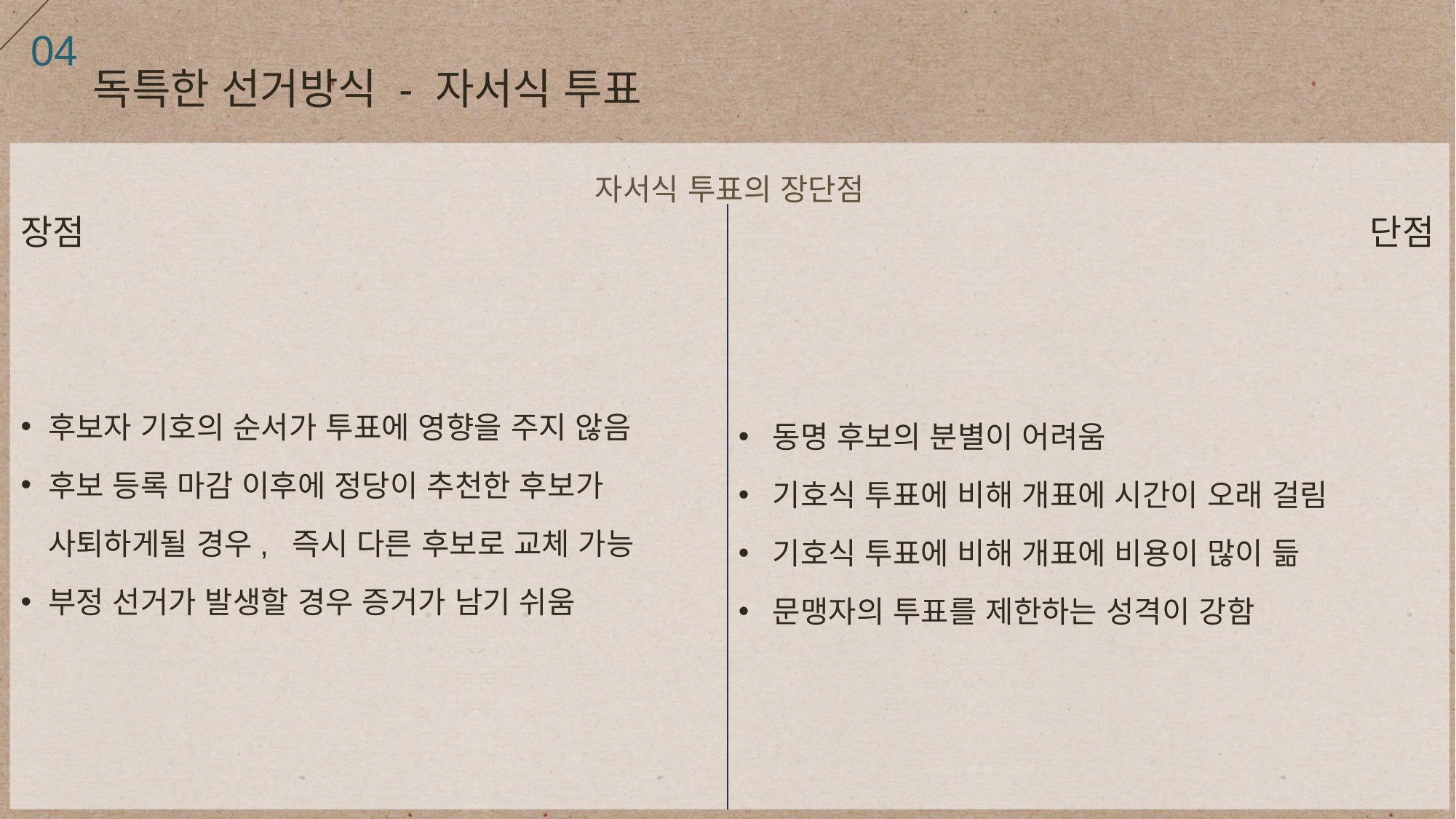

04
독특한 선거방식 - 자서식 투표

자서식 투표의 장단점

장점

후보자 기호의 순서가 투표에 영향을 주지 않음
후보 등록 마감 이후에 정당이 추천한 후보가 사퇴하게될 경우,  즉시 다른 후보로 교체 가능
부정 선거가 발생할 경우 증거가 남기 쉬움

단점

동명 후보의 분별이 어려움
기호식 투표에 비해 개표에 시간이 오래 걸림
기호식 투표에 비해 개표에 비용이 많이 듦
문맹자의 투표를 제한하는 성격이 강함